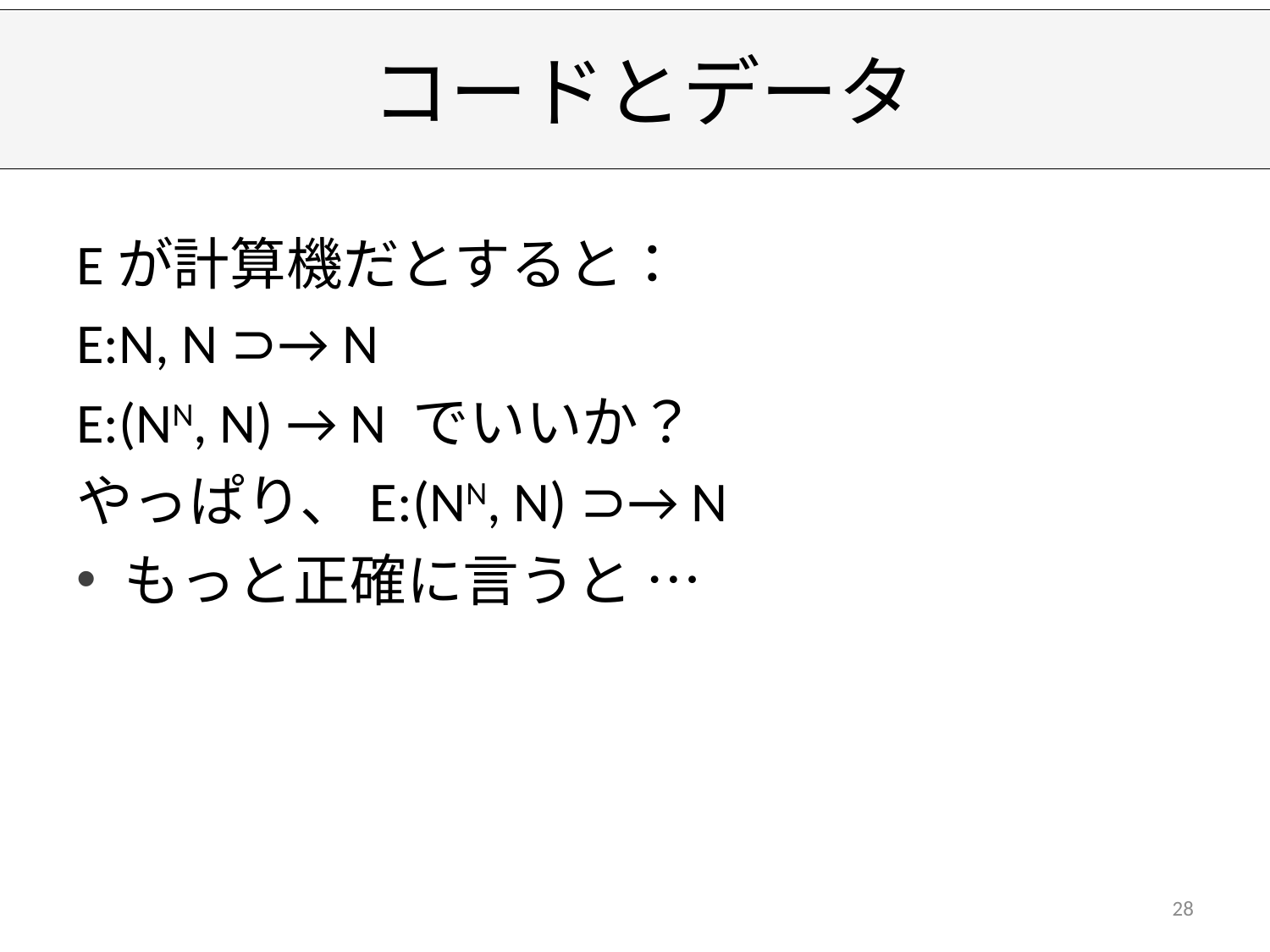

# コードとデータ
Eが計算機だとすると：
E:N, N ⊃→ N
E:(NN, N) → N でいいか？
やっぱり、E:(NN, N) ⊃→ N
もっと正確に言うと …
28